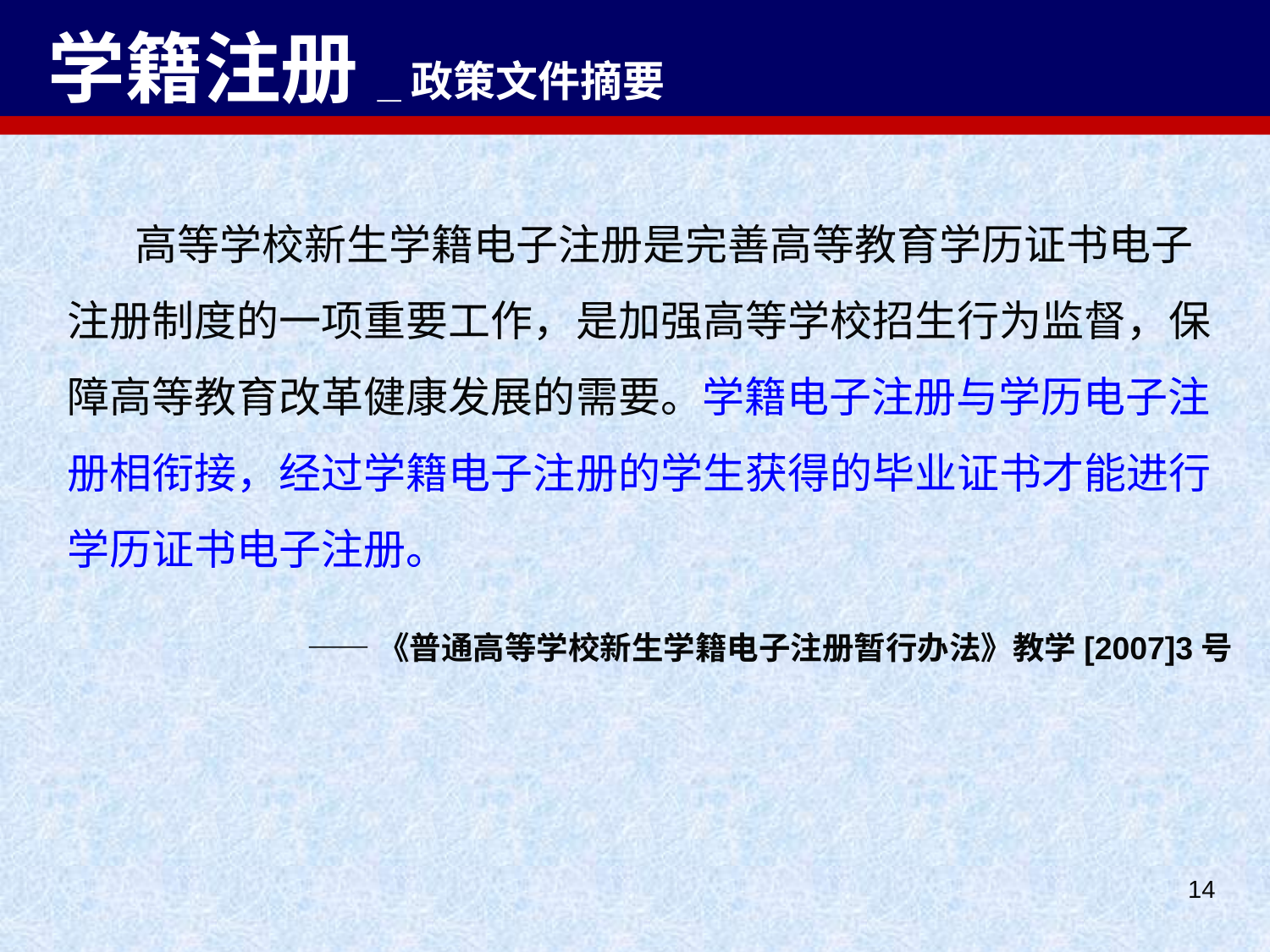

学籍注册_政策文件摘要
      高等学校新生学籍电子注册是完善高等教育学历证书电子注册制度的一项重要工作，是加强高等学校招生行为监督，保障高等教育改革健康发展的需要。学籍电子注册与学历电子注册相衔接，经过学籍电子注册的学生获得的毕业证书才能进行学历证书电子注册。
——《普通高等学校新生学籍电子注册暂行办法》教学[2007]3号
14